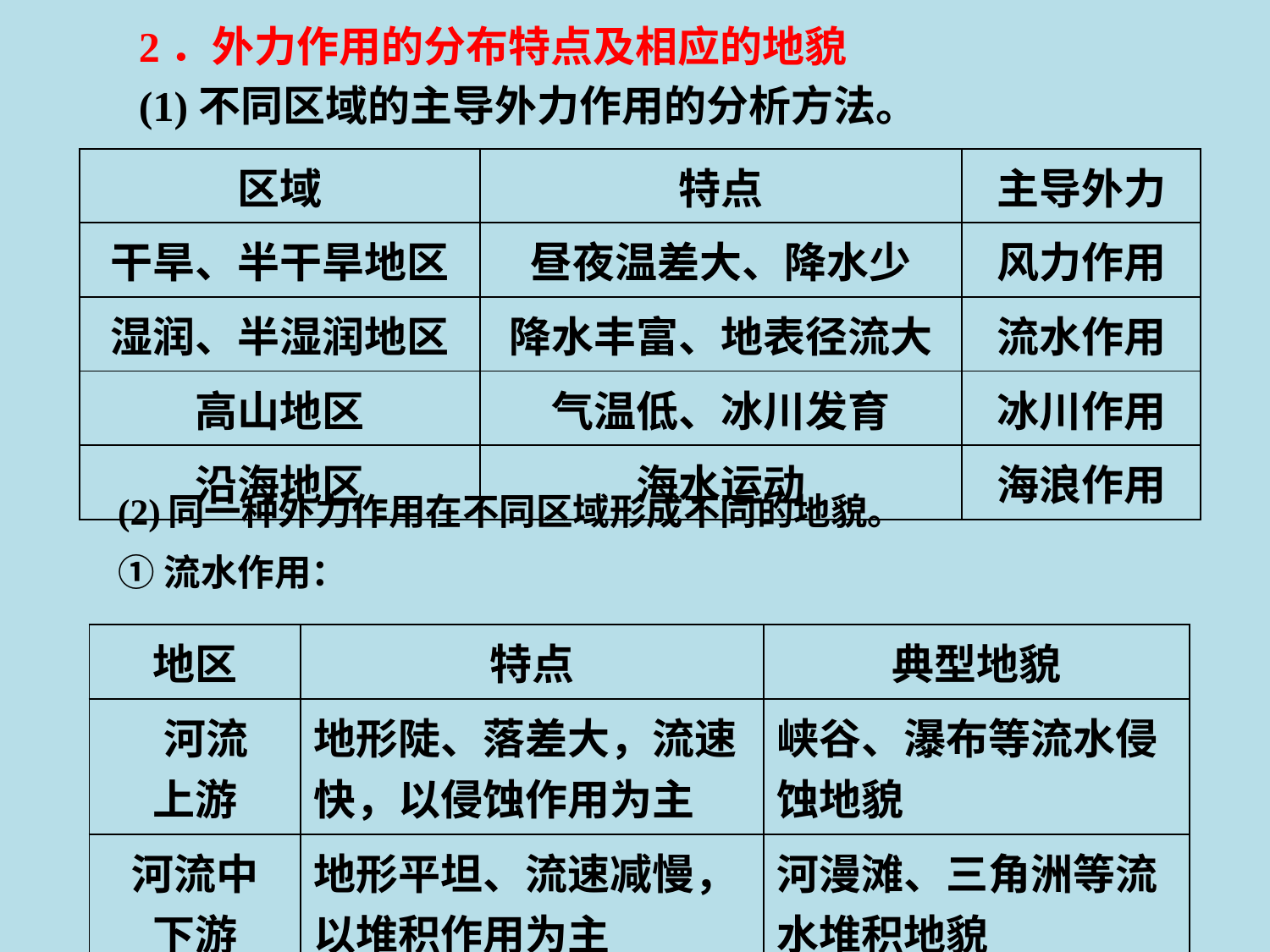

2．外力作用的分布特点及相应的地貌
(1)不同区域的主导外力作用的分析方法。
| 区域 | 特点 | 主导外力 |
| --- | --- | --- |
| 干旱、半干旱地区 | 昼夜温差大、降水少 | 风力作用 |
| 湿润、半湿润地区 | 降水丰富、地表径流大 | 流水作用 |
| 高山地区 | 气温低、冰川发育 | 冰川作用 |
| 沿海地区 | 海水运动 | 海浪作用 |
(2)同一种外力作用在不同区域形成不同的地貌。
①流水作用：
| 地区 | 特点 | 典型地貌 |
| --- | --- | --- |
| 河流 上游 | 地形陡、落差大，流速快，以侵蚀作用为主 | 峡谷、瀑布等流水侵蚀地貌 |
| 河流中 下游 | 地形平坦、流速减慢，以堆积作用为主 | 河漫滩、三角洲等流水堆积地貌 |